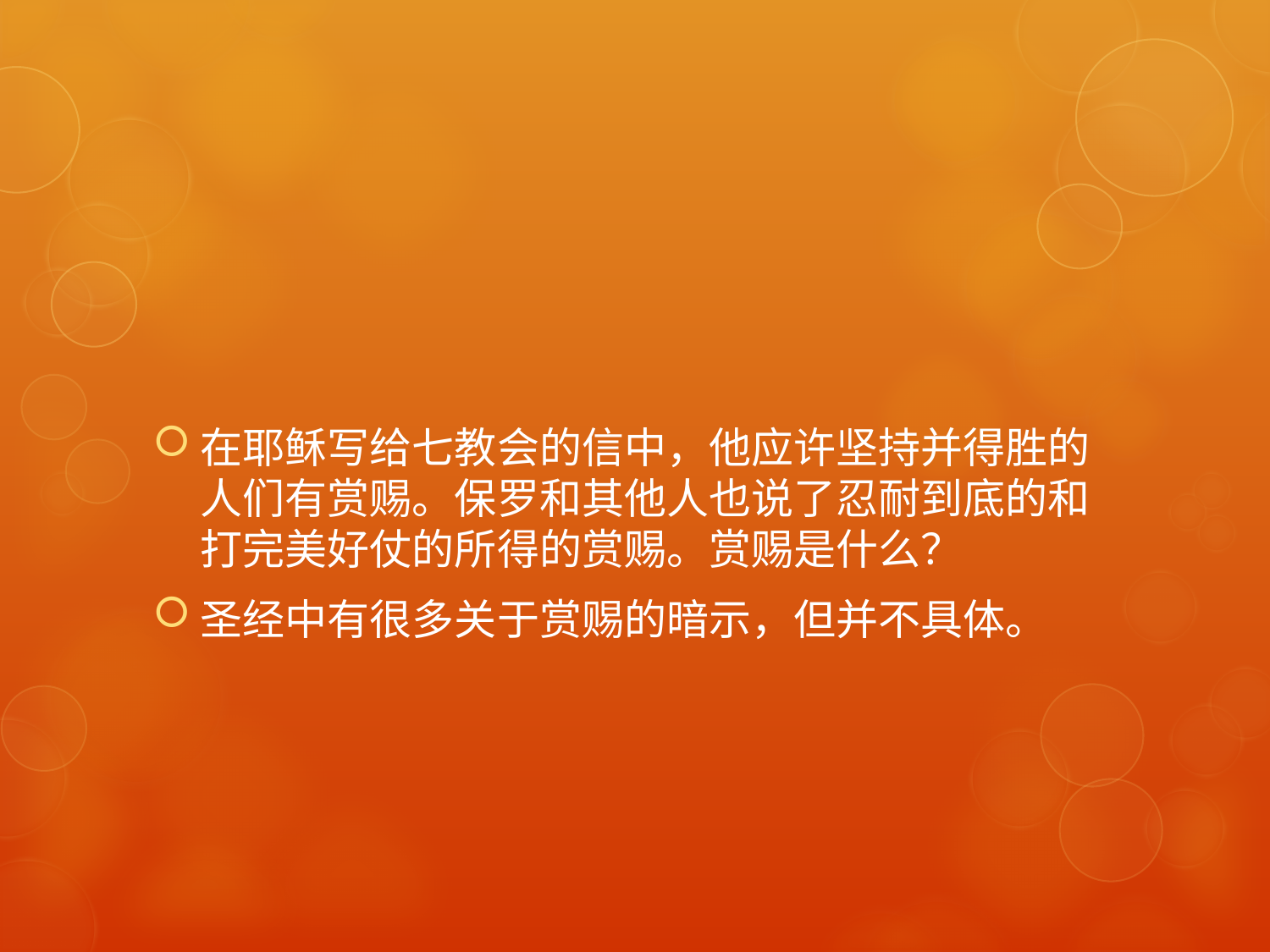

#
在耶稣写给七教会的信中，他应许坚持并得胜的人们有赏赐。保罗和其他人也说了忍耐到底的和打完美好仗的所得的赏赐。赏赐是什么？
圣经中有很多关于赏赐的暗示，但并不具体。